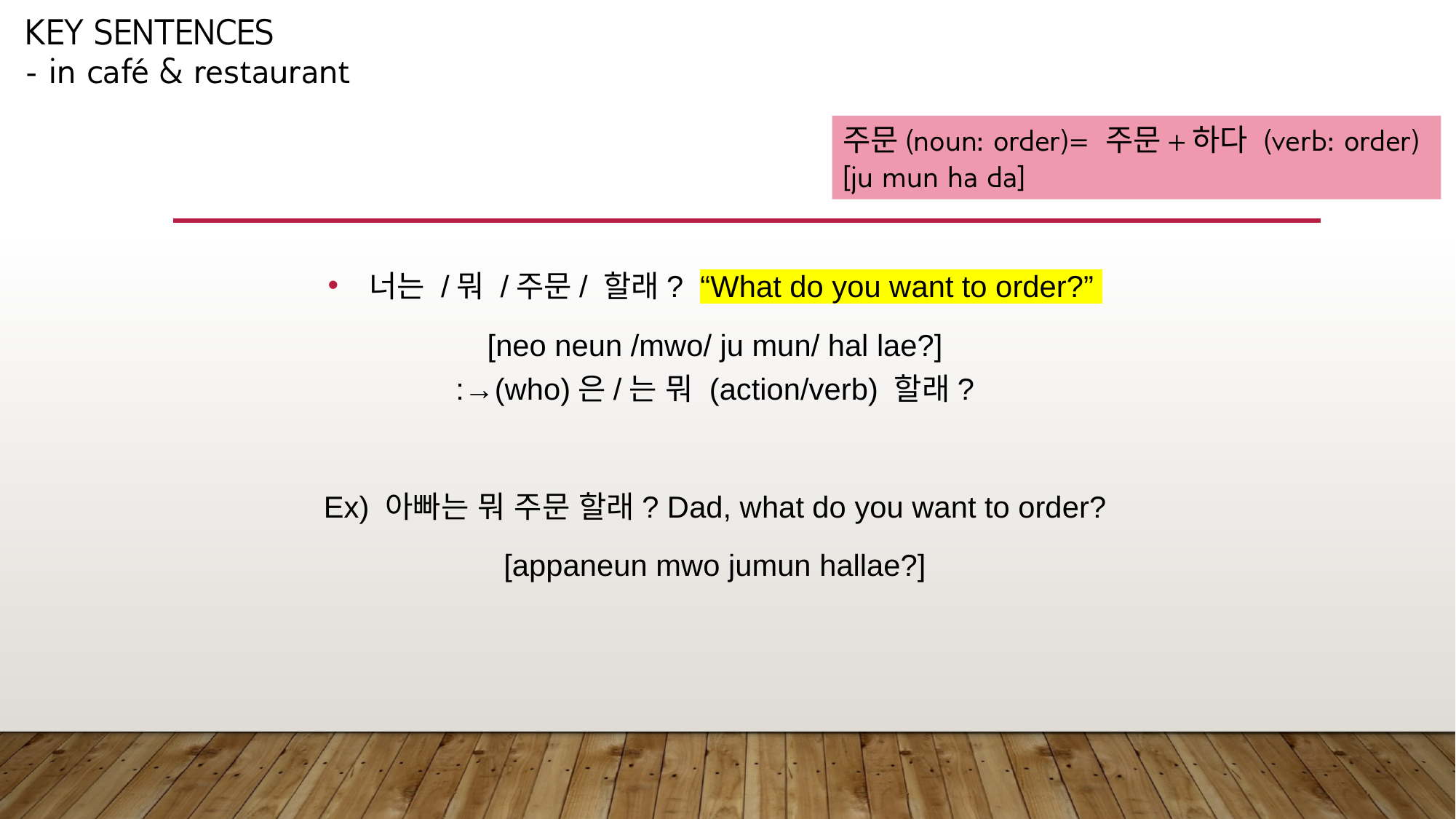

Key sentences
- in café & restaurant
주문(noun: order)= 주문+하다 (verb: order)
[ju mun ha da]
 너는 /뭐 /주문/ 할래?  “What do you want to order?”
[neo neun /mwo/ ju mun/ hal lae?]
:→(who)은/는 뭐 (action/verb) 할래?

Ex) 아빠는 뭐 주문 할래? Dad, what do you want to order?
[appaneun mwo jumun hallae?]